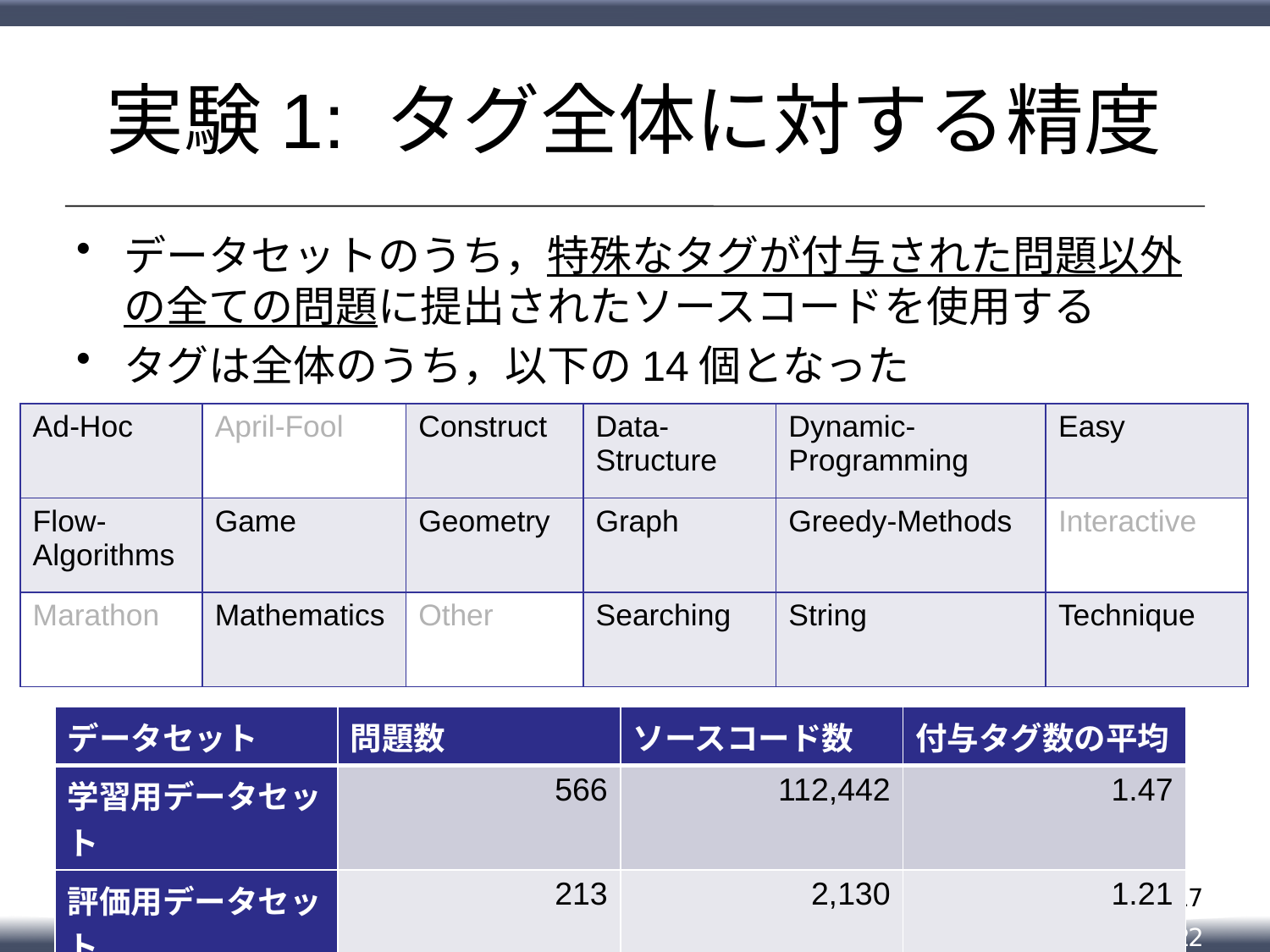

# 実験1: タグ全体に対する精度
データセットのうち，特殊なタグが付与された問題以外の全ての問題に提出されたソースコードを使用する
タグは全体のうち，以下の14個となった
| Ad-Hoc | April-Fool | Construct | Data-Structure | Dynamic-Programming | Easy |
| --- | --- | --- | --- | --- | --- |
| Flow-Algorithms | Game | Geometry | Graph | Greedy-Methods | Interactive |
| Marathon | Mathematics | Other | Searching | String | Technique |
| データセット | 問題数 | ソースコード数 | 付与タグ数の平均 |
| --- | --- | --- | --- |
| 学習用データセット | 566 | 112,442 | 1.47 |
| 評価用データセット | 213 | 2,130 | 1.21 |
17
Feb/15/2022